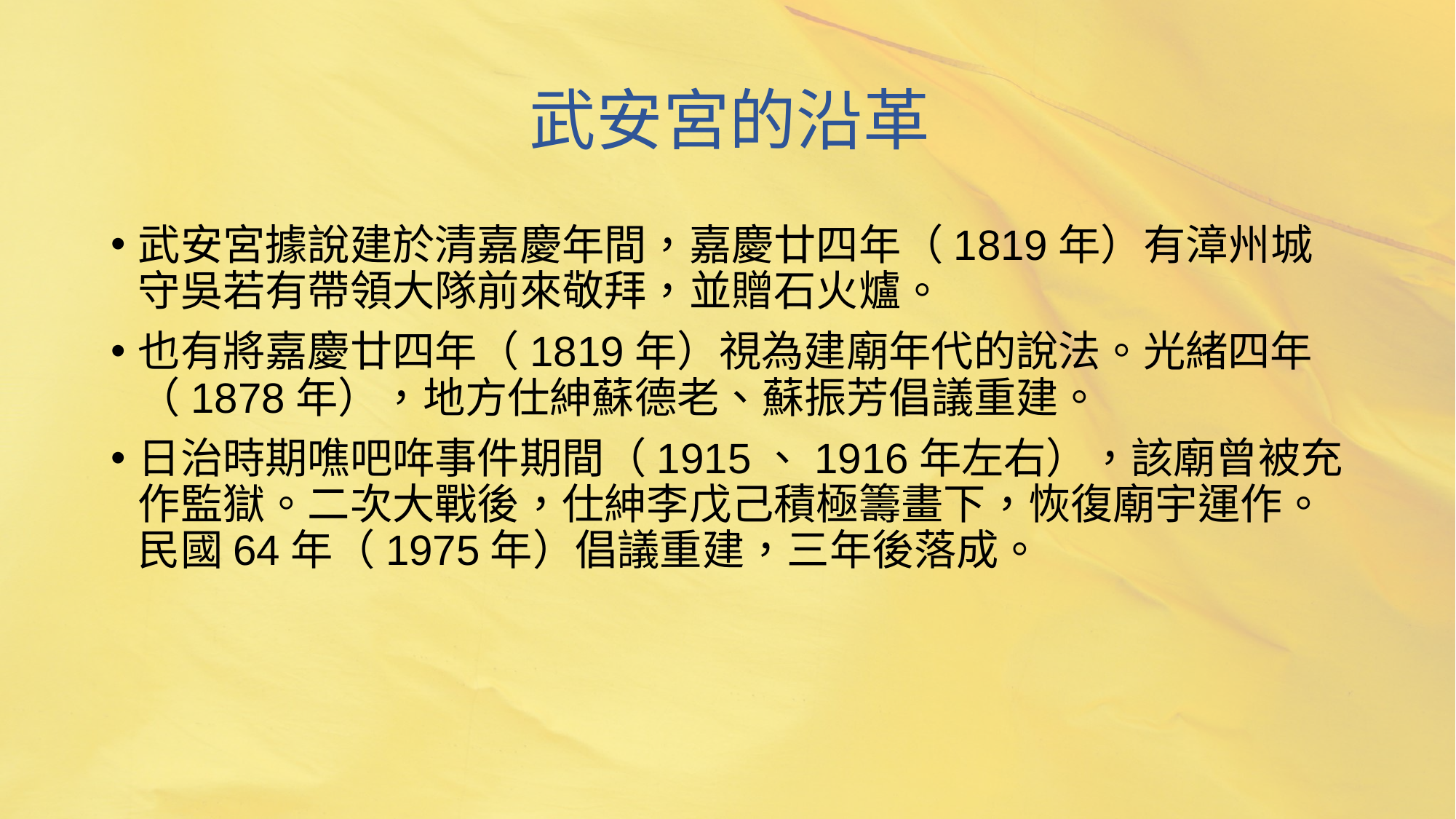

# 武安宮的沿革
武安宮據說建於清嘉慶年間，嘉慶廿四年（1819年）有漳州城守吳若有帶領大隊前來敬拜，並贈石火爐。
也有將嘉慶廿四年（1819年）視為建廟年代的說法。光緒四年（1878年），地方仕紳蘇德老、蘇振芳倡議重建。
日治時期噍吧哖事件期間（1915、1916年左右），該廟曾被充作監獄。二次大戰後，仕紳李戊己積極籌畫下，恢復廟宇運作。民國64年（1975年）倡議重建，三年後落成。